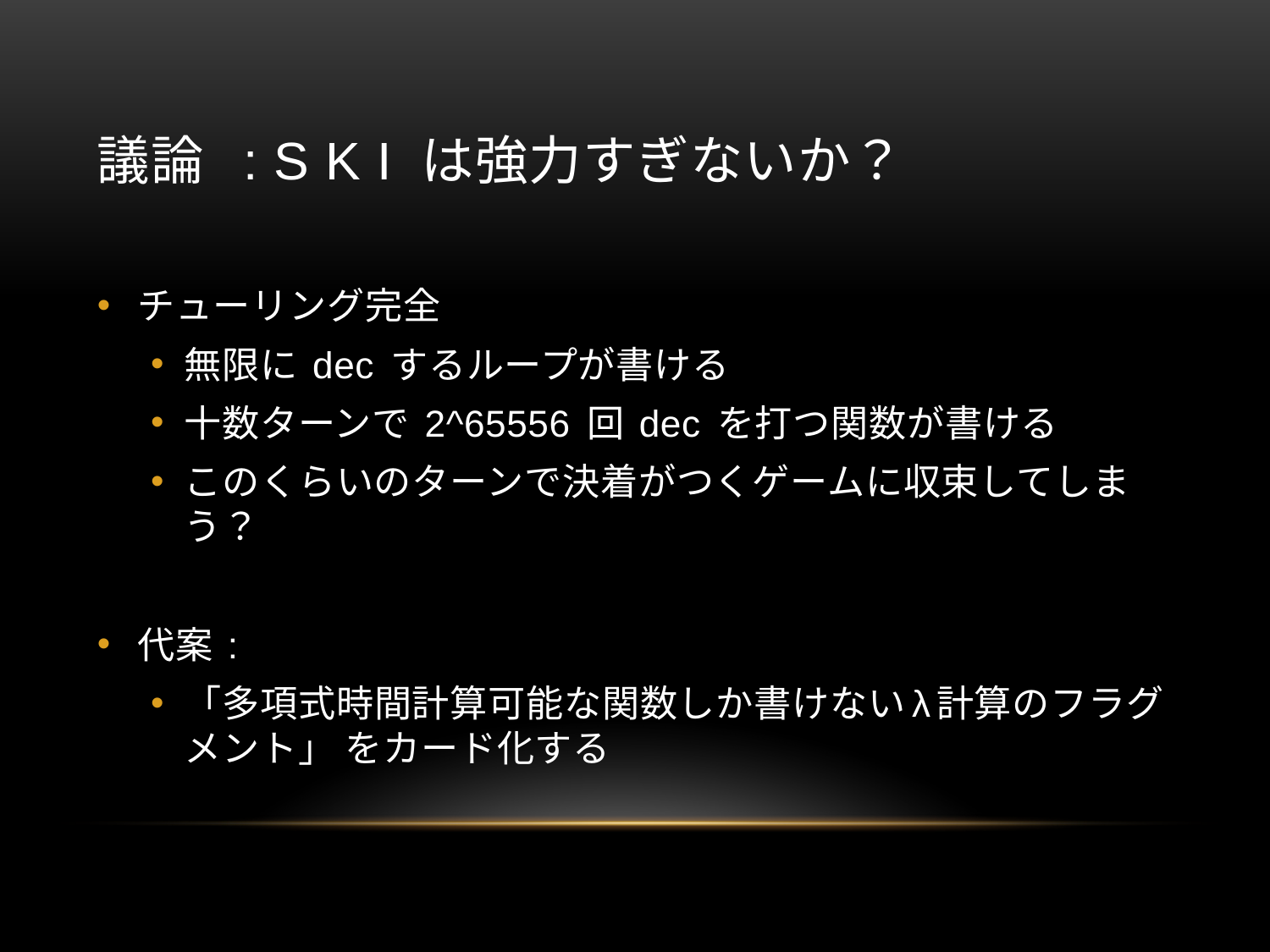

# 議論  : S K I は強力すぎないか？
チューリング完全
無限に dec するループが書ける
十数ターンで 2^65556 回 dec を打つ関数が書ける
このくらいのターンで決着がつくゲームに収束してしまう？

代案 :
「多項式時間計算可能な関数しか書けないλ計算のフラグメント」 をカード化する